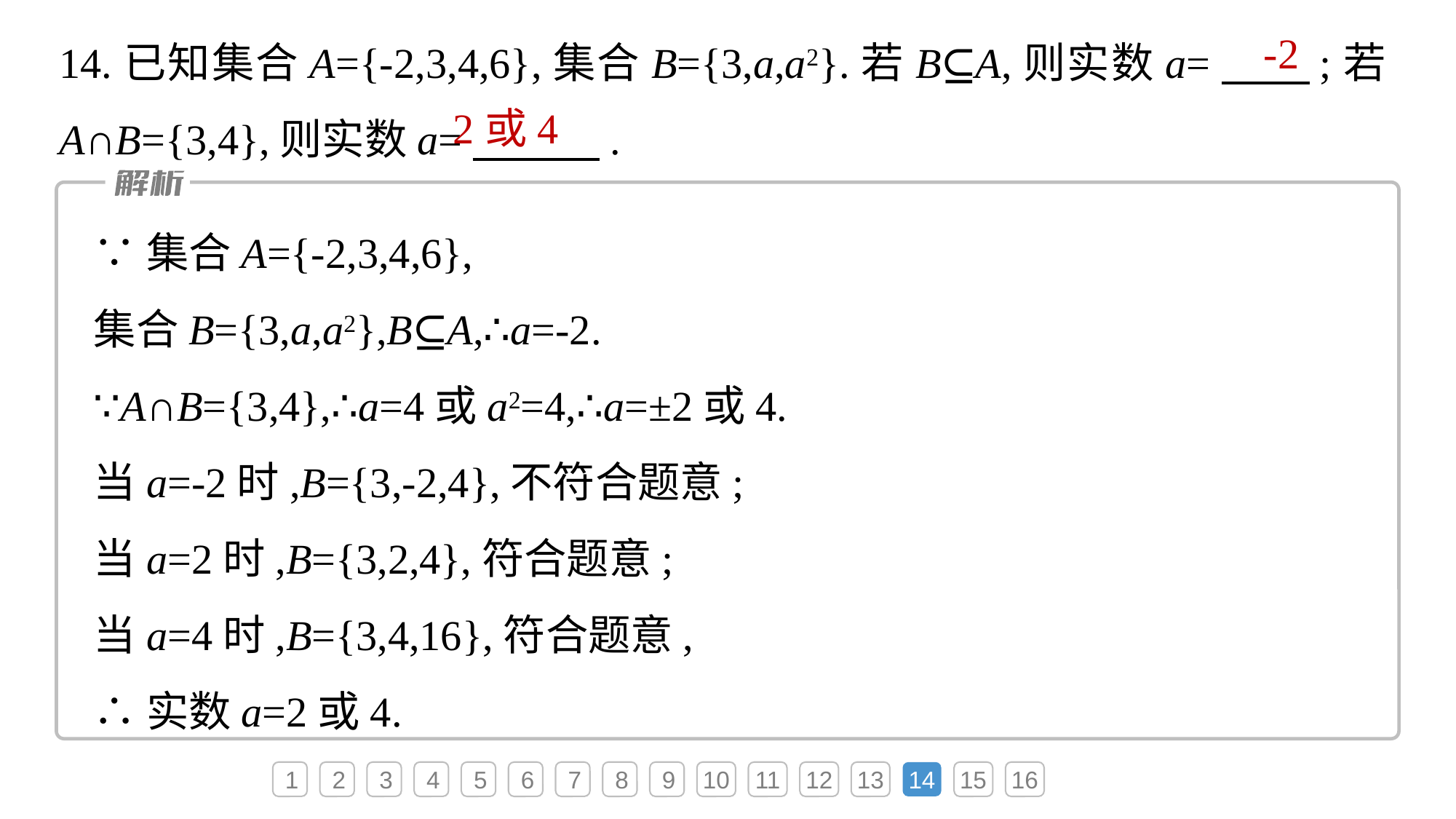

14.已知集合A={-2,3,4,6},集合B={3,a,a2}.若B⊆A,则实数a=　　;若A∩B={3,4},则实数a=　　　.
-2
2或4

∵集合A={-2,3,4,6},
集合B={3,a,a2},B⊆A,∴a=-2.
∵A∩B={3,4},∴a=4或a2=4,∴a=±2或4.
当a=-2时,B={3,-2,4},不符合题意;
当a=2时,B={3,2,4},符合题意;
当a=4时,B={3,4,16},符合题意,
∴实数a=2或4.
1
2
3
4
5
6
7
8
9
10
11
12
13
14
15
16